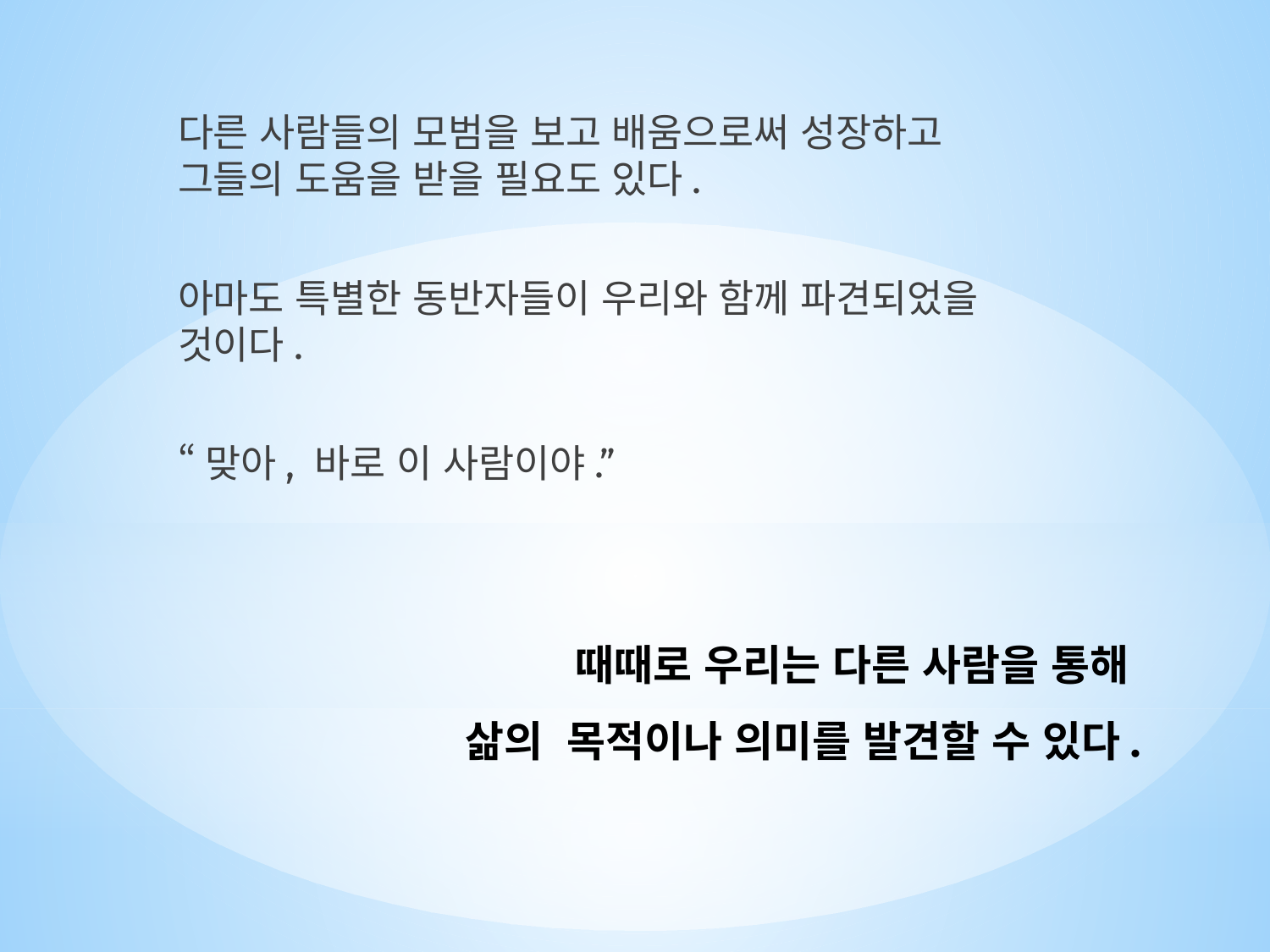

다른 사람들의 모범을 보고 배움으로써 성장하고 그들의 도움을 받을 필요도 있다.

아마도 특별한 동반자들이 우리와 함께 파견되었을 것이다.

“맞아, 바로 이 사람이야.”
# 때때로 우리는 다른 사람을 통해 삶의  목적이나 의미를 발견할 수 있다.